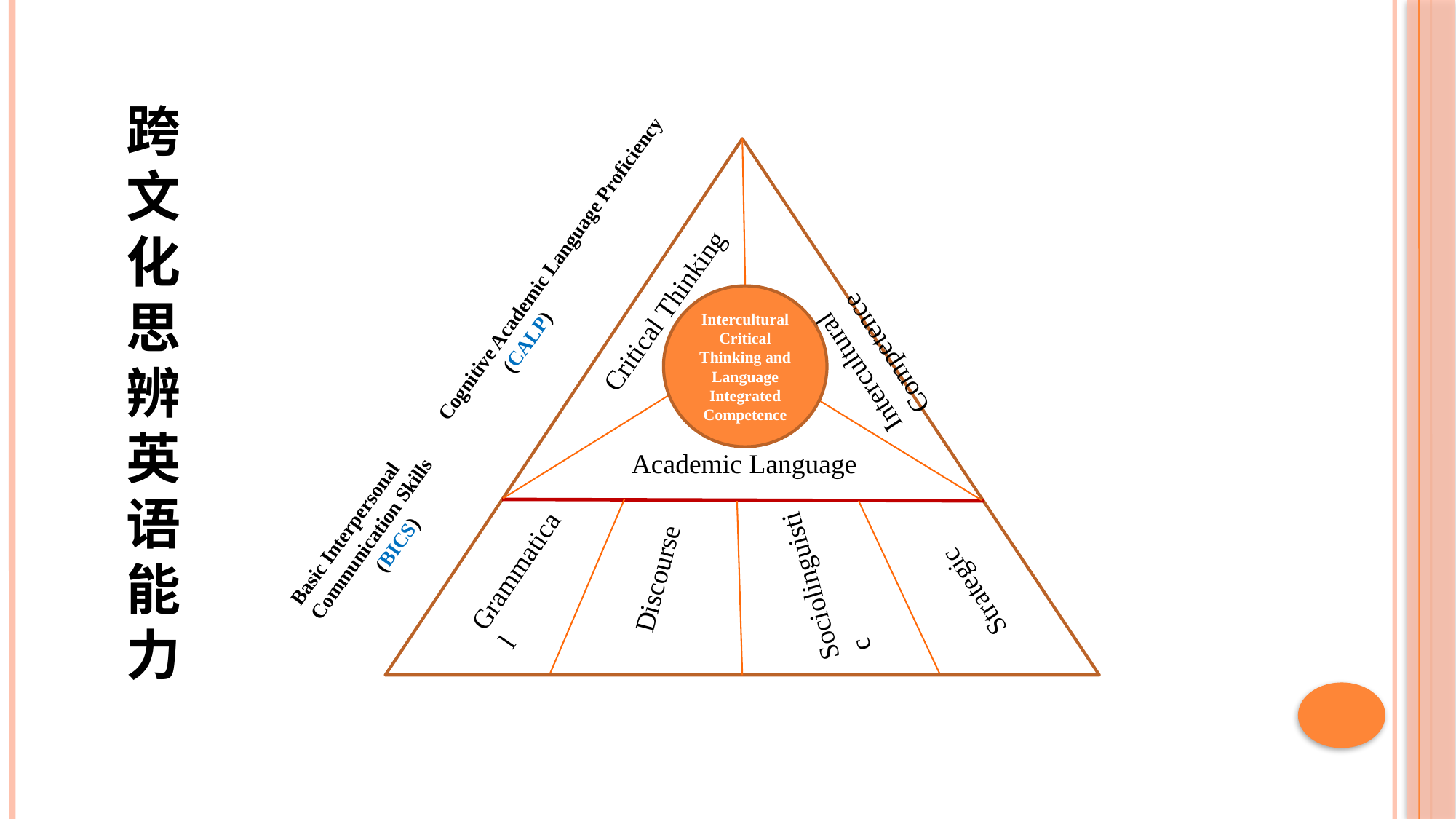

Cognitive Academic Language Proficiency
               (CALP)
跨文化思辨英语能力

Intercultural Competence
Critical Thinking
Intercultural Critical Thinking and Language Integrated Competence
Basic Interpersonal Communication Skills
               (BICS)
Academic Language
Strategic
Grammatical
Sociolinguistic
Discourse